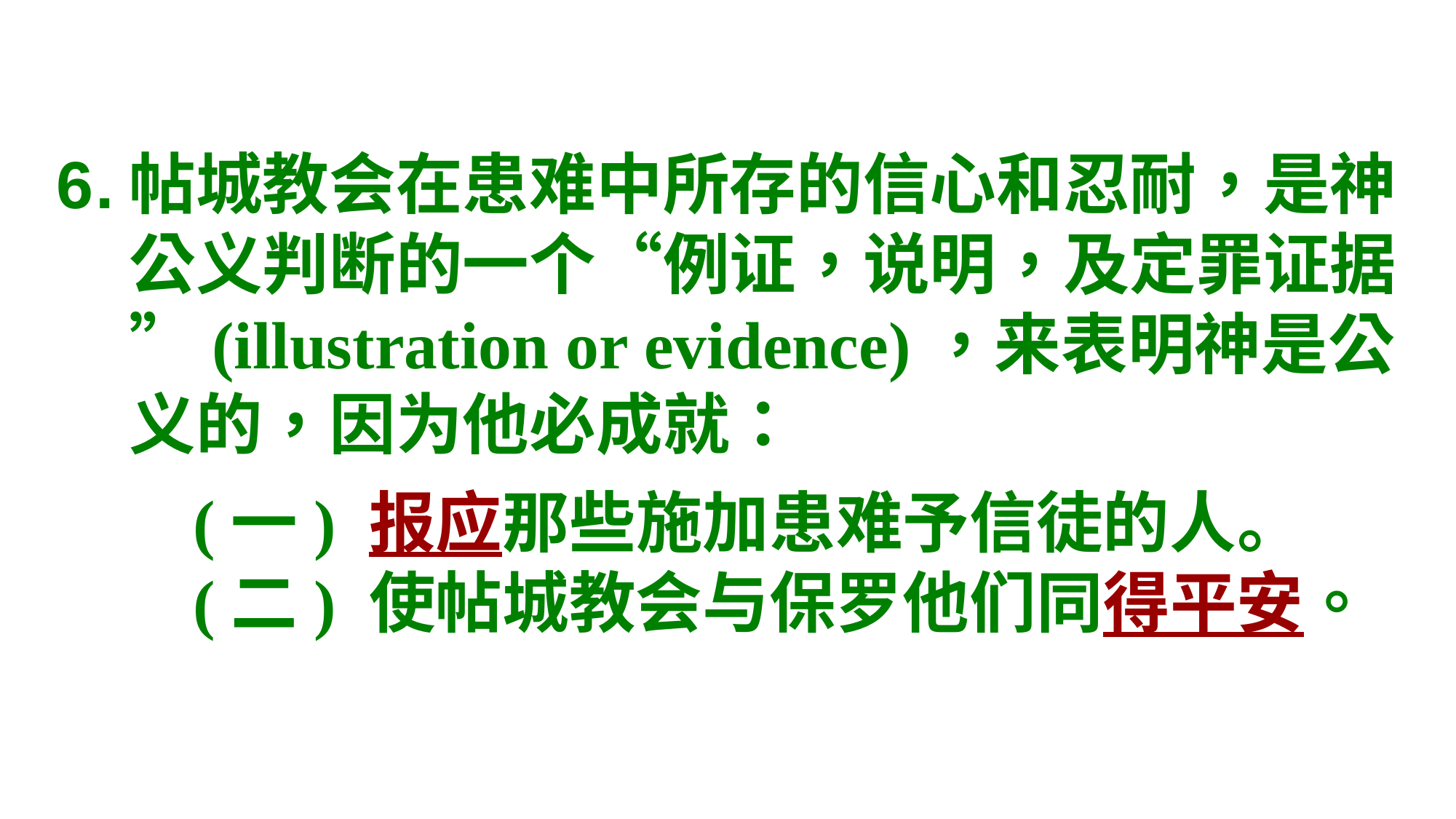

帖城教会在患难中所存的信心和忍耐，是神公义判断的一个“例证，说明，及定罪证据”(illustration or evidence)，来表明神是公义的，因为他必成就：
(一) 报应那些施加患难予信徒的人。
(二) 使帖城教会与保罗他们同得平安。